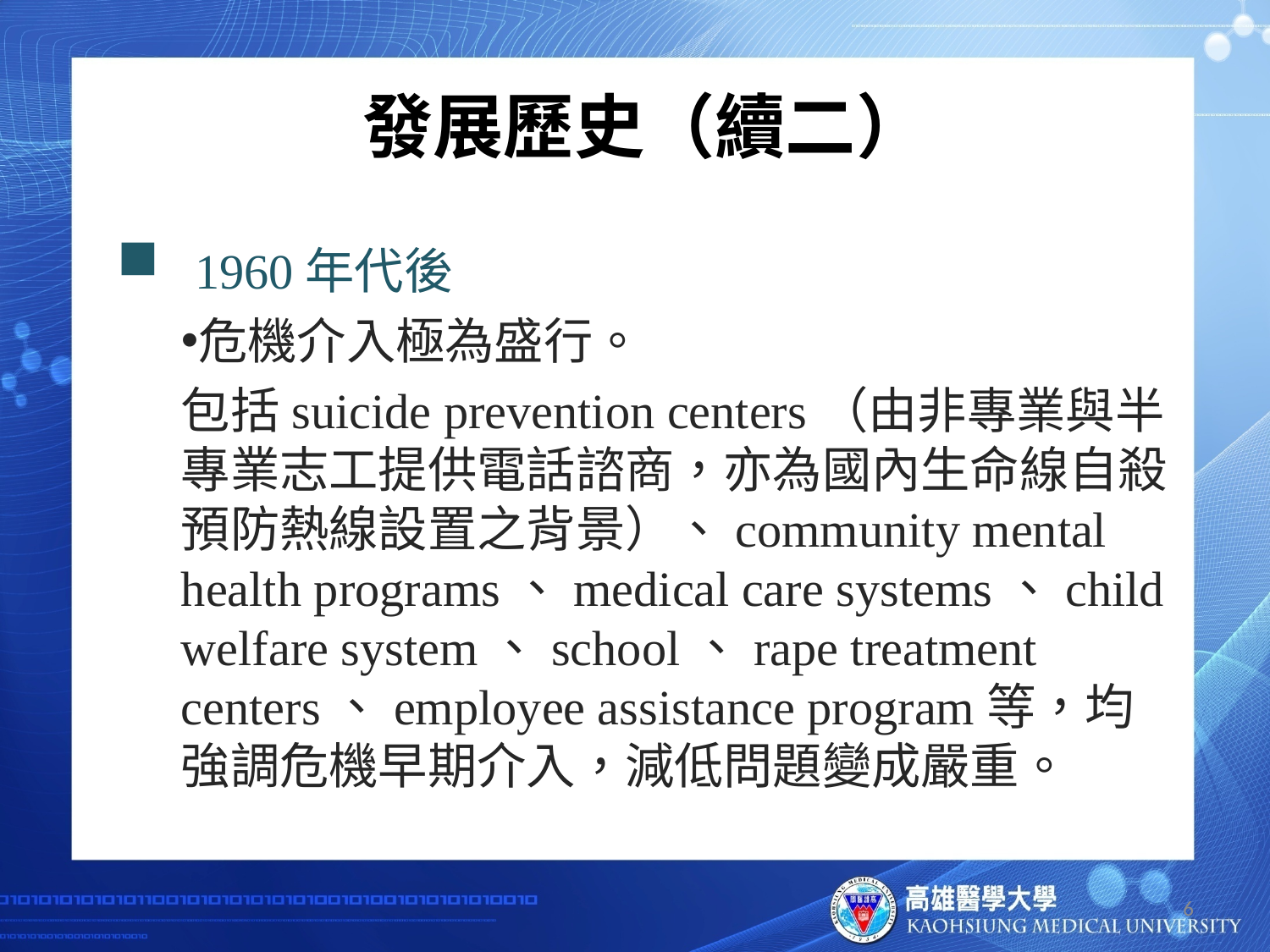

# 發展歷史（續二）
 1960年代後
危機介入極為盛行。
包括suicide prevention centers（由非專業與半專業志工提供電話諮商，亦為國內生命線自殺預防熱線設置之背景）、community mental health programs、medical care systems、child welfare system、school、rape treatment centers、employee assistance program等，均強調危機早期介入，減低問題變成嚴重。
6